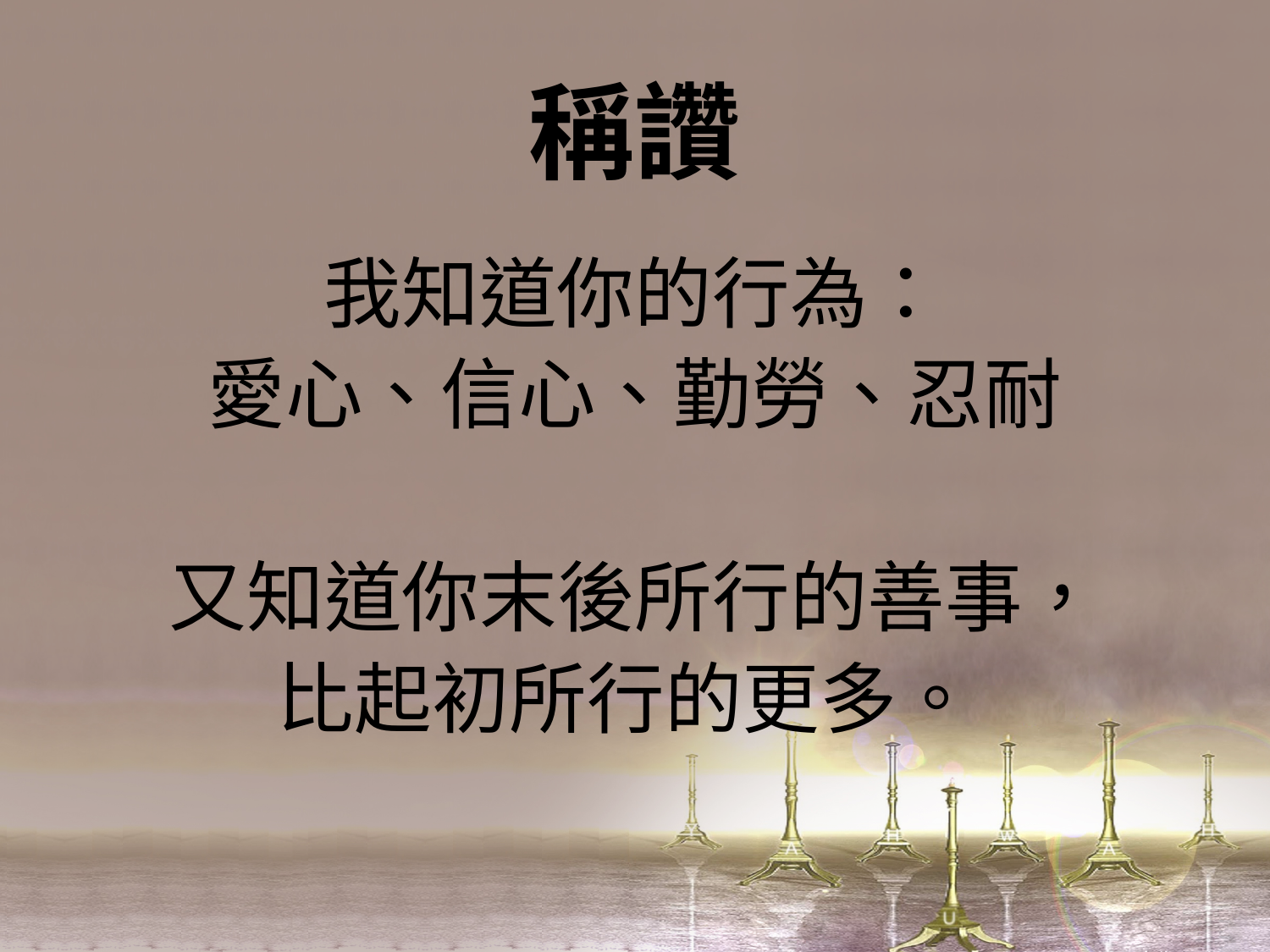

# 稱讚
我知道你的行為：
愛心、信心、勤勞、忍耐

又知道你末後所行的善事，
比起初所行的更多。